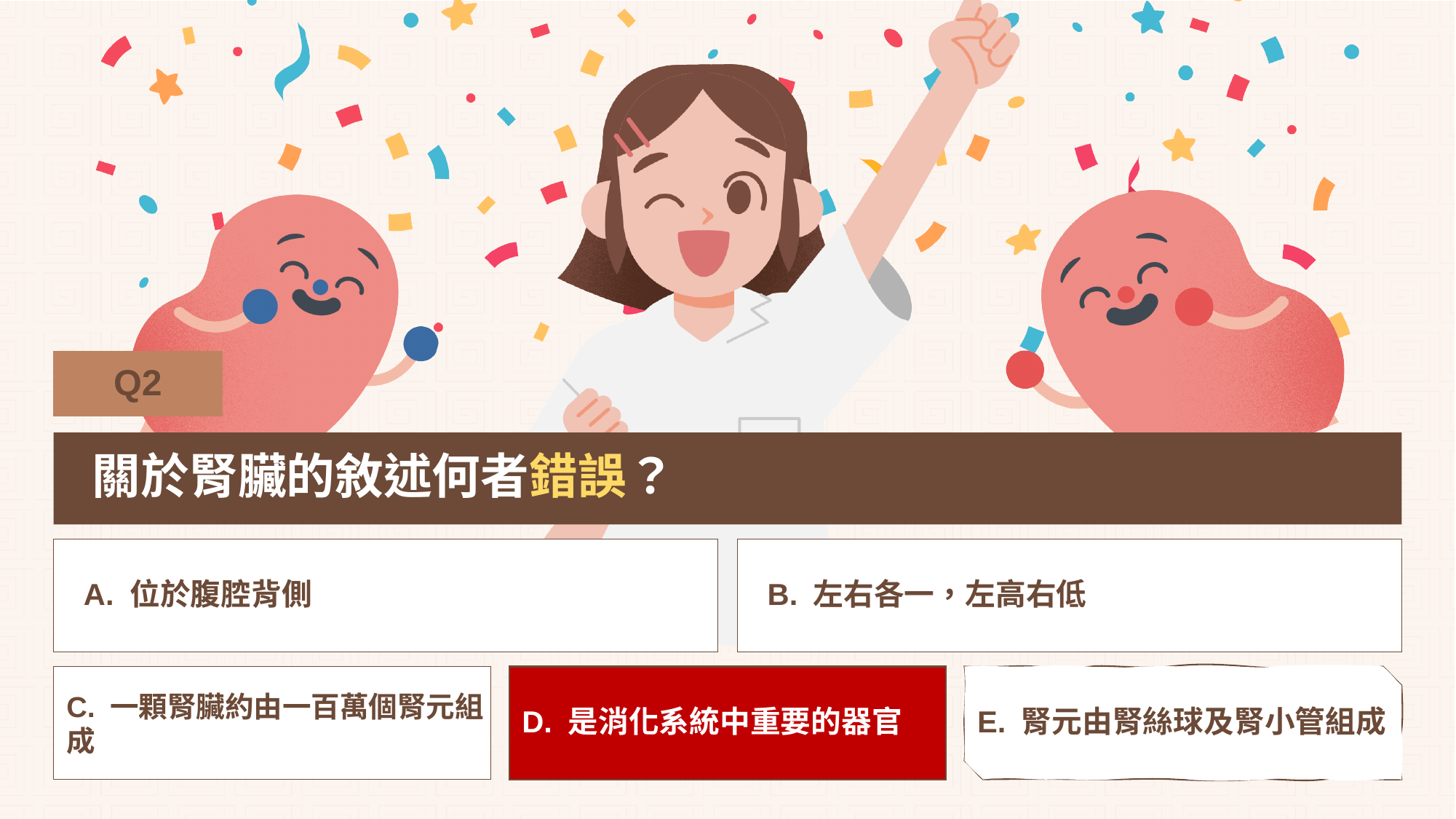

#

Q2
關於腎臟的敘述何者錯誤？
A. 位於腹腔背側
B. 左右各一，左高右低
C. 一顆腎臟約由一百萬個腎元組成
D. 是消化系統中重要的器官
E. 腎元由腎絲球及腎小管組成